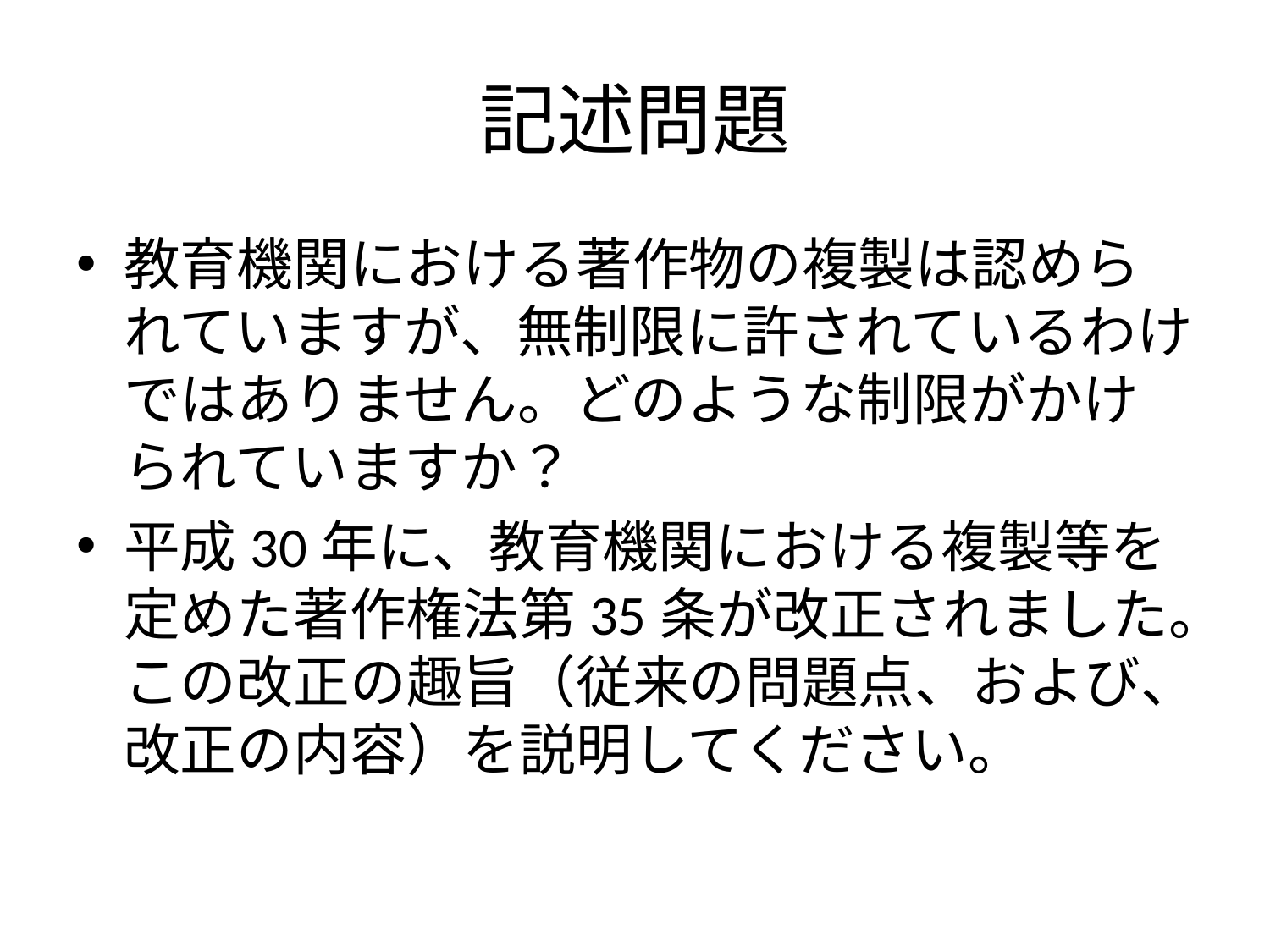

# 記述問題
教育機関における著作物の複製は認められていますが、無制限に許されているわけではありません。どのような制限がかけられていますか？
平成30年に、教育機関における複製等を定めた著作権法第35条が改正されました。この改正の趣旨（従来の問題点、および、改正の内容）を説明してください。